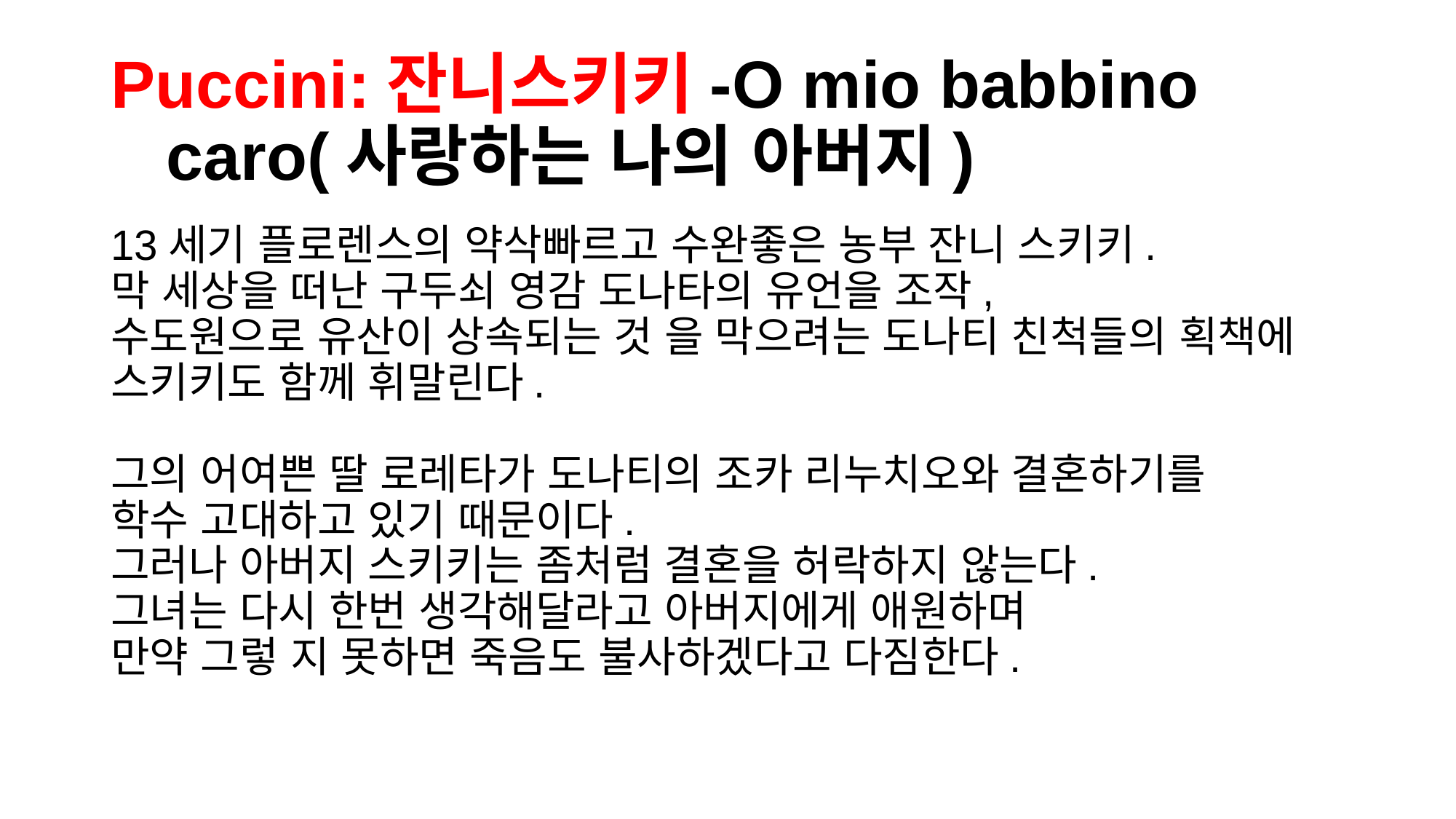

# Puccini:잔니스키키-O mio babbino           caro(사랑하는 나의 아버지)
13세기 플로렌스의 약삭빠르고 수완좋은 농부 잔니 스키키.
막 세상을 떠난 구두쇠 영감 도나타의 유언을 조작,
수도원으로 유산이 상속되는 것 을 막으려는 도나티 친척들의 획책에 스키키도 함께 휘말린다.
그의 어여쁜 딸 로레타가 도나티의 조카 리누치오와 결혼하기를
학수 고대하고 있기 때문이다.
그러나 아버지 스키키는 좀처럼 결혼을 허락하지 않는다.
그녀는 다시 한번 생각해달라고 아버지에게 애원하며
만약 그렇 지 못하면 죽음도 불사하겠다고 다짐한다.